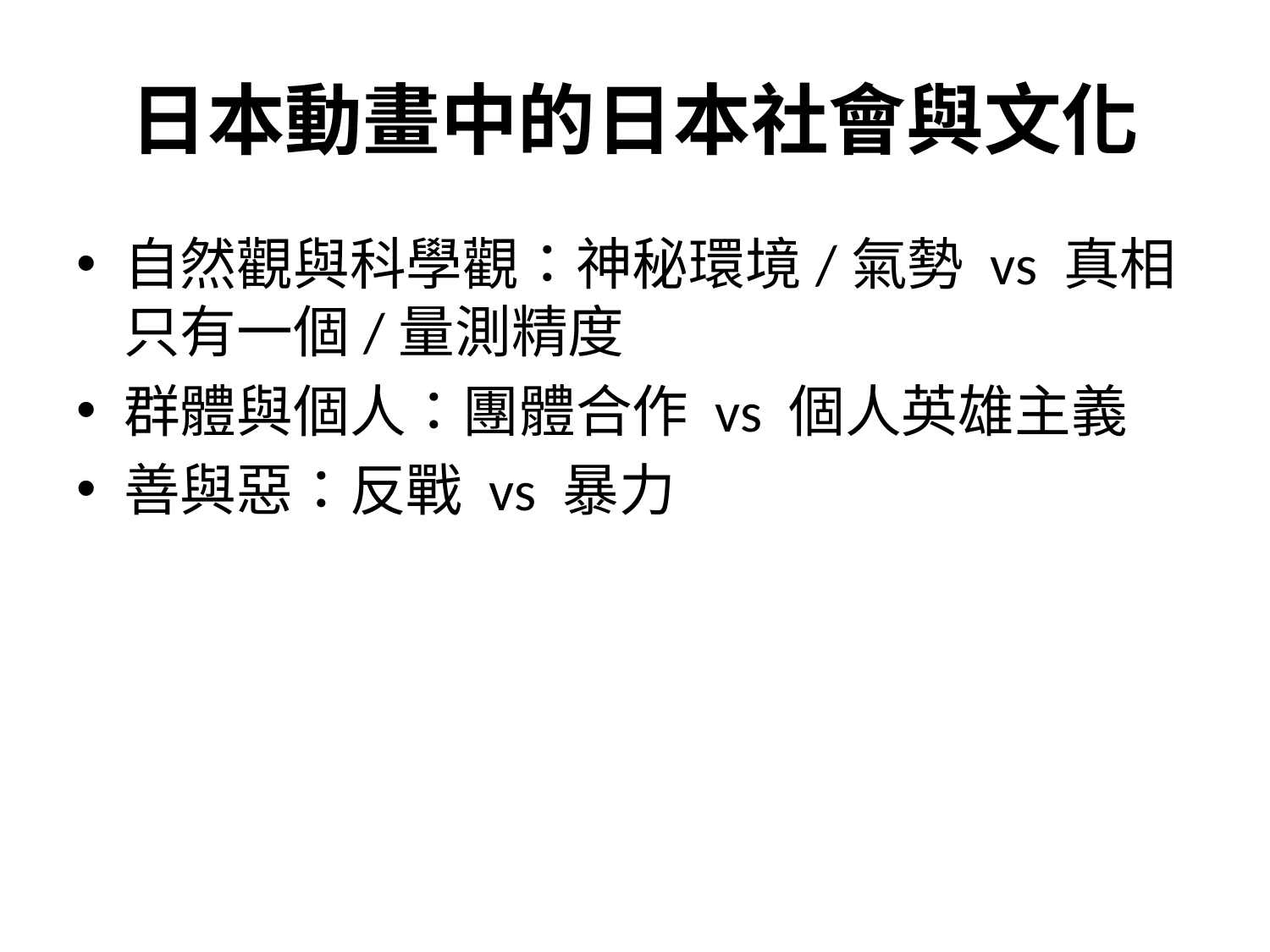

# 日本動畫中的日本社會與文化
自然觀與科學觀：神秘環境/氣勢 vs 真相只有一個/量測精度
群體與個人：團體合作 vs 個人英雄主義
善與惡：反戰 vs 暴力